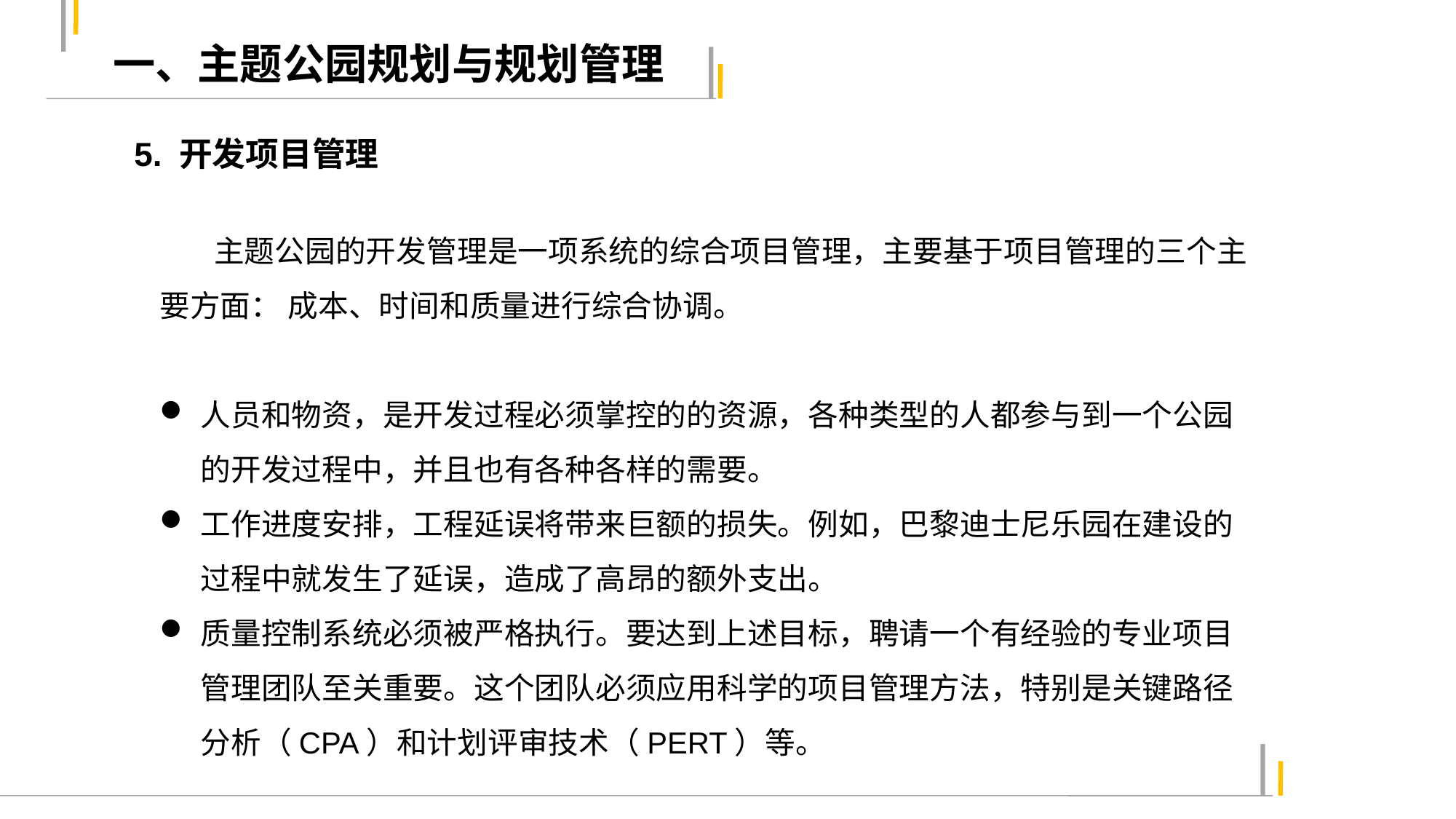

一、主题公园规划与规划管理

5. 开发项目管理
       主题公园的开发管理是一项系统的综合项目管理，主要基于项目管理的三个主要方面： 成本、时间和质量进行综合协调。

人员和物资，是开发过程必须掌控的的资源，各种类型的人都参与到一个公园的开发过程中，并且也有各种各样的需要。
工作进度安排，工程延误将带来巨额的损失。例如，巴黎迪士尼乐园在建设的过程中就发生了延误，造成了高昂的额外支出。
质量控制系统必须被严格执行。要达到上述目标，聘请一个有经验的专业项目管理团队至关重要。这个团队必须应用科学的项目管理方法，特别是关键路径分析（CPA）和计划评审技术（PERT）等。